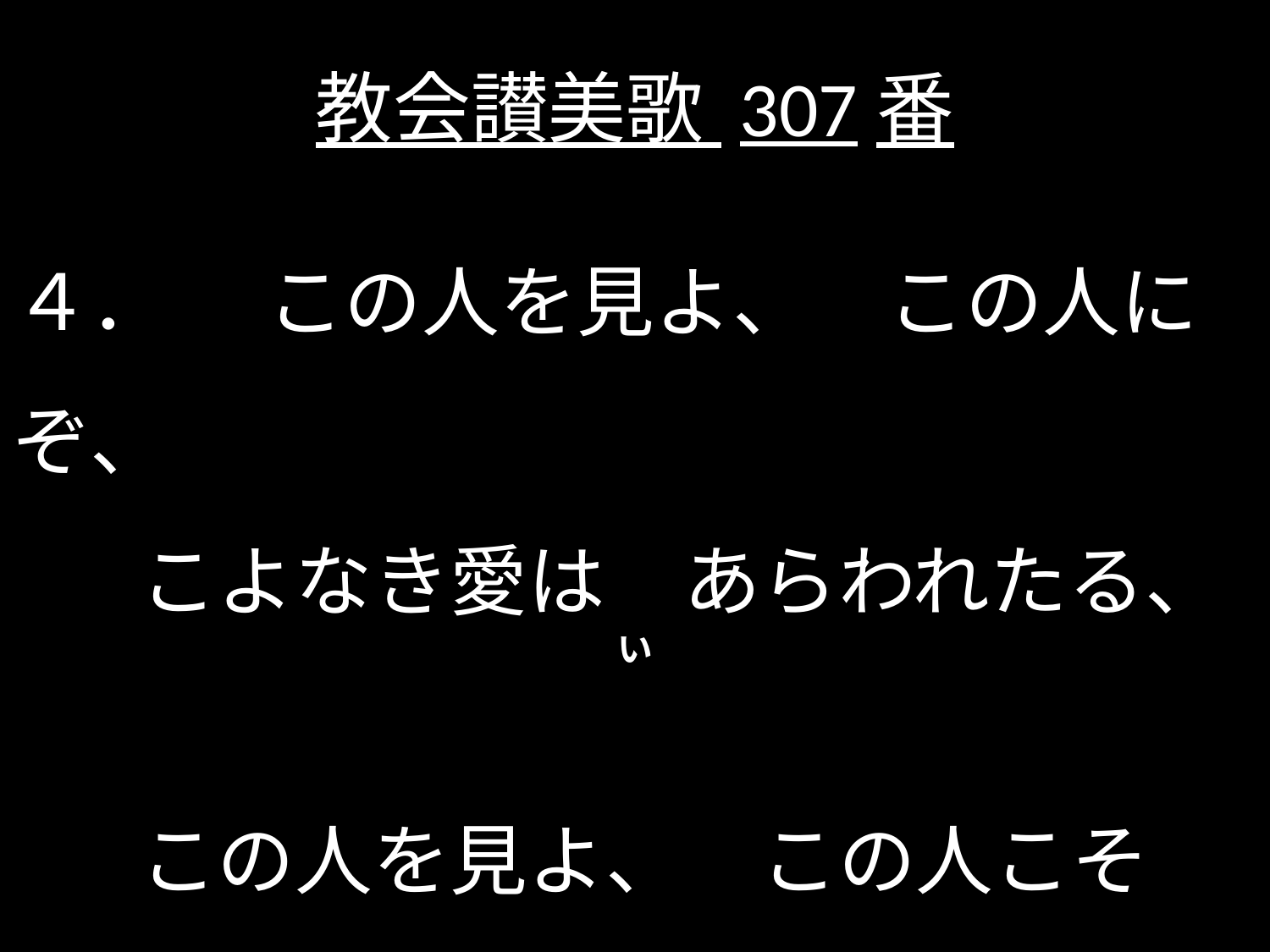

# 教会讃美歌 307番
４．	この人を見よ、　この人にぞ、
	こよなき愛は　あらわれたる、
	この人を見よ、　この人こそ
	人となりたる　活ける神なれ。

						（マタイ8・20,  ヨハネ1・29）
い